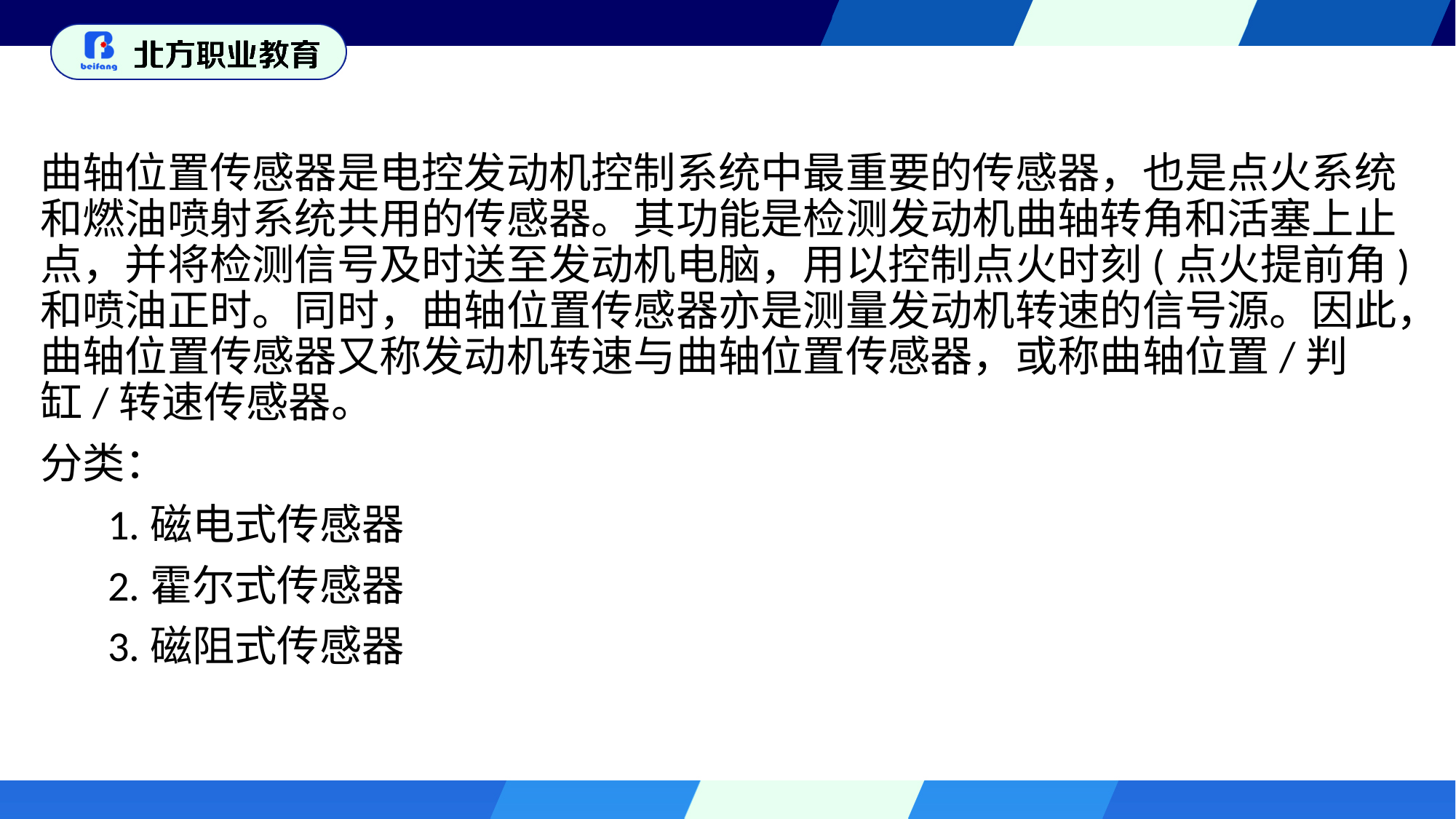

曲轴位置传感器是电控发动机控制系统中最重要的传感器，也是点火系统和燃油喷射系统共用的传感器。其功能是检测发动机曲轴转角和活塞上止点，并将检测信号及时送至发动机电脑，用以控制点火时刻(点火提前角)和喷油正时。同时，曲轴位置传感器亦是测量发动机转速的信号源。因此，曲轴位置传感器又称发动机转速与曲轴位置传感器，或称曲轴位置/判缸/转速传感器。
分类：
       1.磁电式传感器
       2.霍尔式传感器
       3.磁阻式传感器